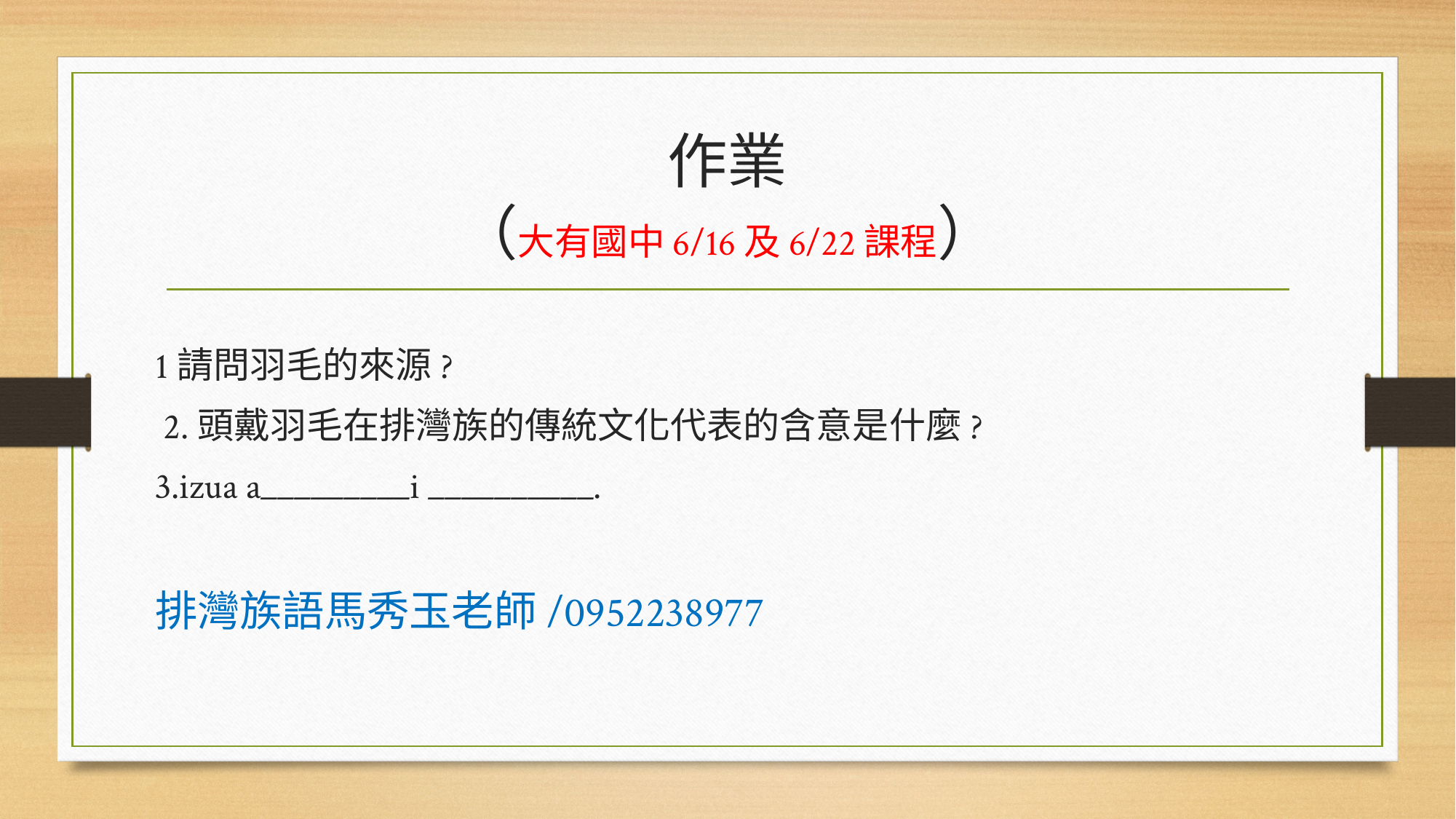

# 作業 （大有國中6/16及6/22課程）
1請問羽毛的來源?
 2.頭戴羽毛在排灣族的傳統文化代表的含意是什麼?
3.izua a_________i __________.

排灣族語馬秀玉老師/0952238977